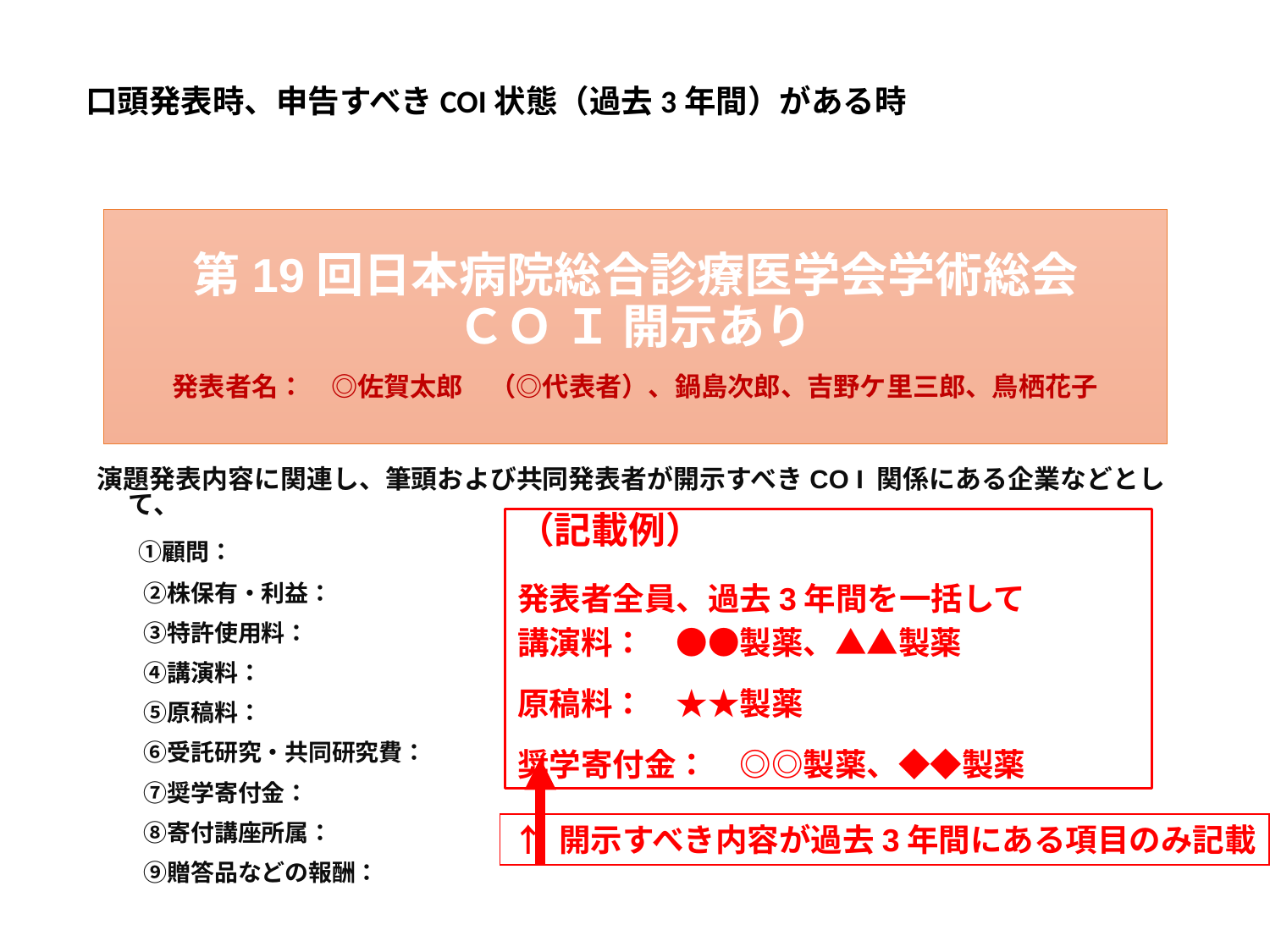

口頭発表時、申告すべきCOI状態（過去3年間）がある時
# 第19回日本病院総合診療医学会学術総会 ＣＯ Ｉ 開示あり 　 発表者名：　◎佐賀太郎　（◎代表者）、鍋島次郎、吉野ケ里三郎、鳥栖花子
演題発表内容に関連し、筆頭および共同発表者が開示すべきCO I 関係にある企業などとして、
　  ①顧問：
　　②株保有・利益：
　　③特許使用料：
　　④講演料：
　　⑤原稿料：
　　⑥受託研究・共同研究費：
　　⑦奨学寄付金：
　　⑧寄付講座所属：
　　⑨贈答品などの報酬：

（記載例）

発表者全員、過去3年間を一括して

講演料：　●●製薬、▲▲製薬
原稿料：　★★製薬
奨学寄付金：　◎◎製薬、◆◆製薬
↑ 開示すべき内容が過去3年間にある項目のみ記載